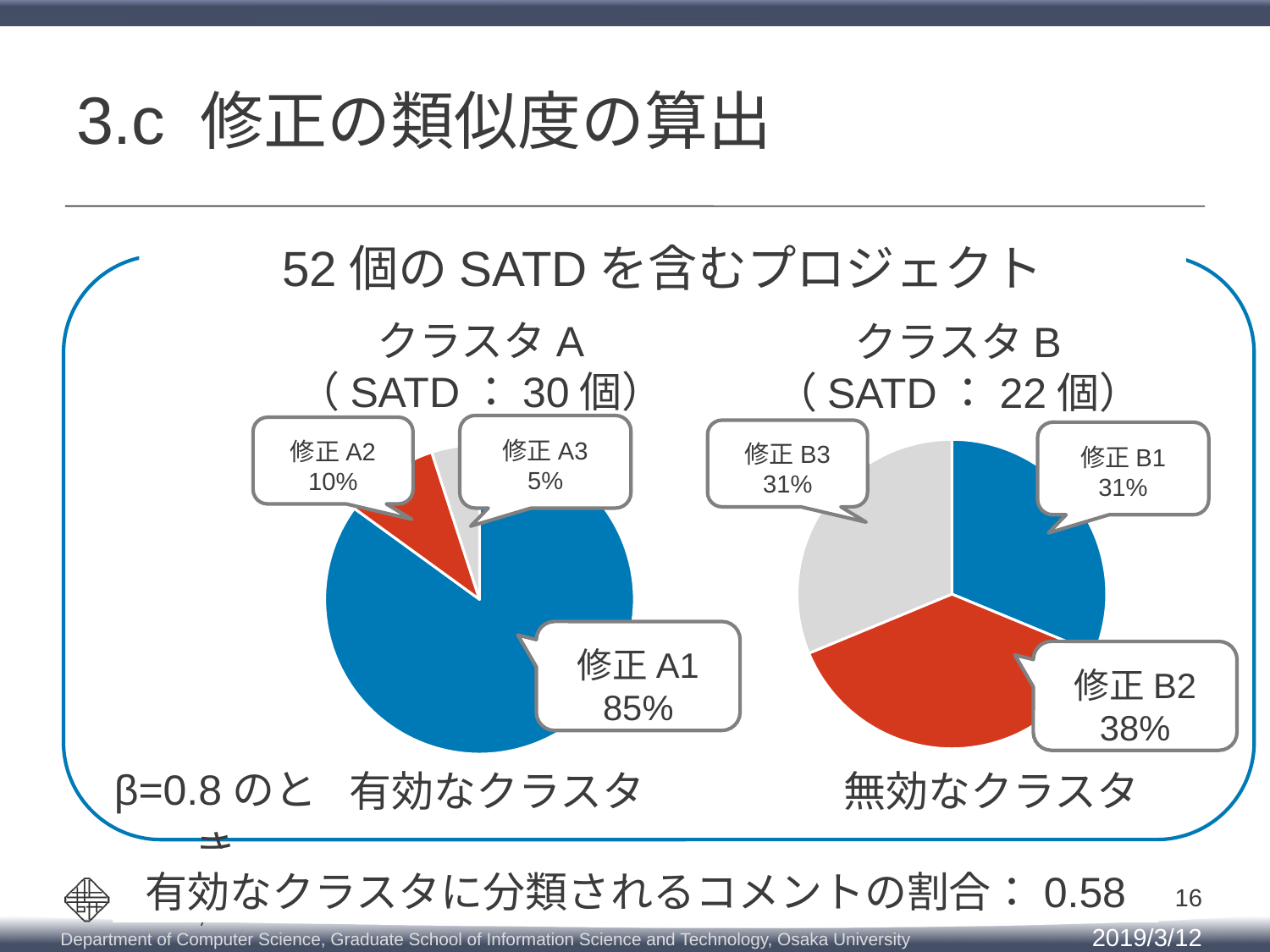

# 3.c 修正の類似度の算出
52個のSATDを含むプロジェクト

クラスタA
（SATD：30個）
クラスタB
（SATD：22個）

修正A3
5%

修正A2
10%

修正B3
31%

修正B1
31%

### Chart

| Category | クラスタ2 |
|---|---|
| 修正A2 | 10.0 |
| 修正B2 | 12.0 |
| 修正C2 | 10.0 |

### Chart

| Category | クラスタ1 |
|---|---|
| 修正A1 | 17.0 |
| 修正B1 | 2.0 |
| 修正C1 | 1.0 |
修正A1
85%

修正B2
38%
β=0.8のとき
有効なクラスタ
無効なクラスタ
有効なクラスタに分類されるコメントの割合：0.58
16
2019/3/12